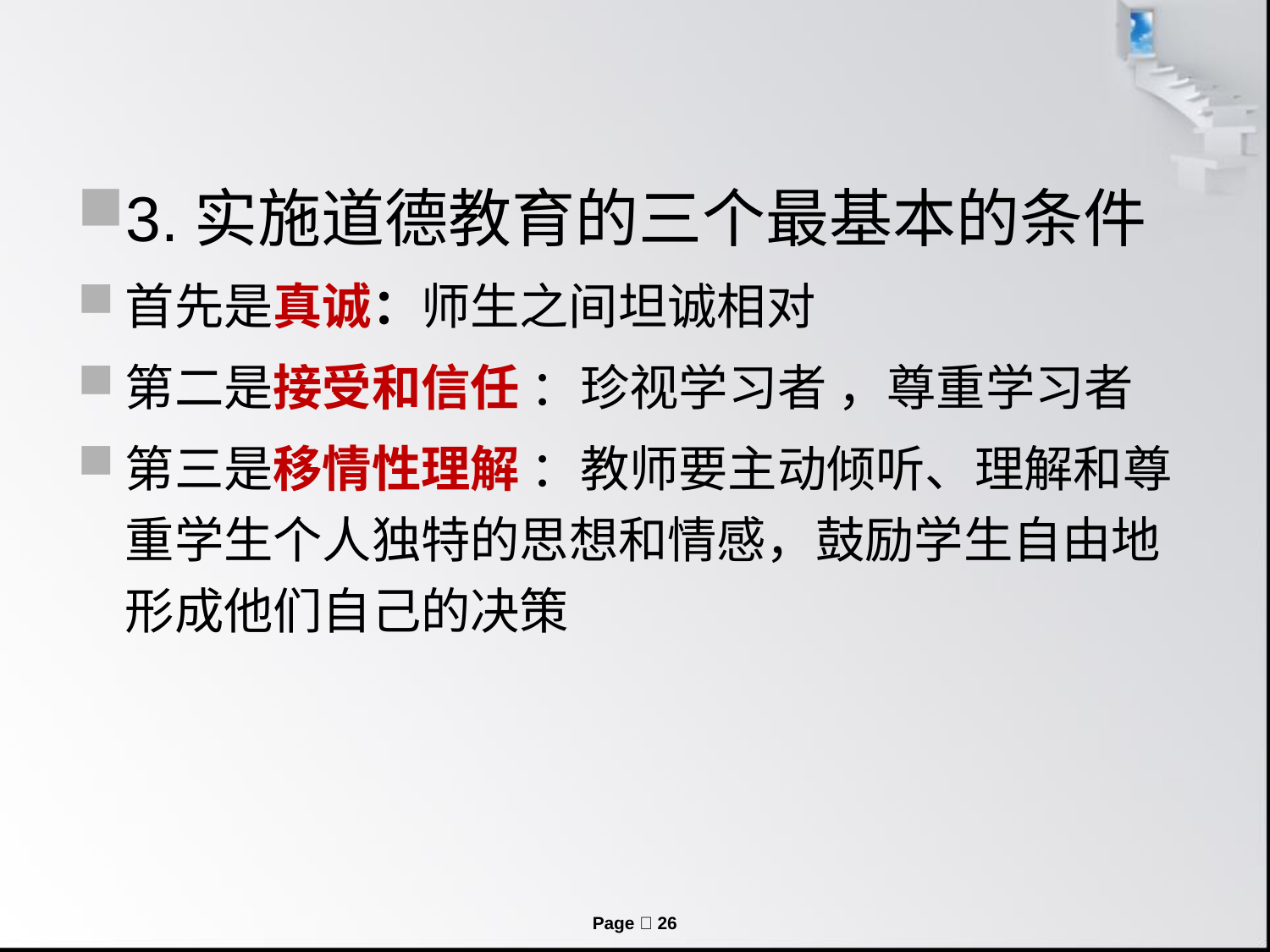

#
3.实施道德教育的三个最基本的条件
首先是真诚：师生之间坦诚相对
第二是接受和信任 ：珍视学习者 ，尊重学习者
第三是移情性理解 ：教师要主动倾听、理解和尊重学生个人独特的思想和情感，鼓励学生自由地形成他们自己的决策